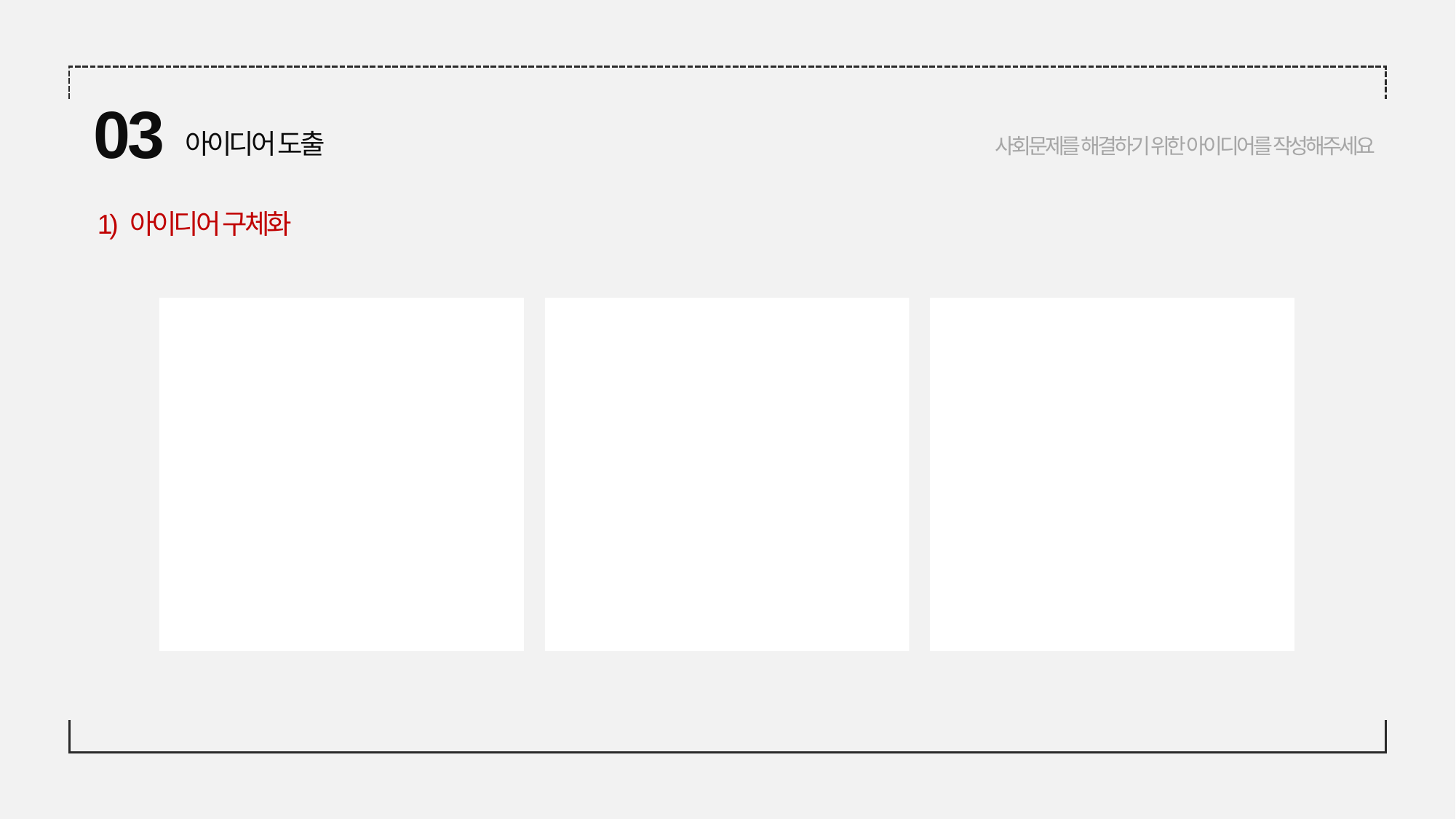

03
사회문제를 해결하기 위한 아이디어를 작성해주세요
아이디어 도출
1) 아이디어 구체화